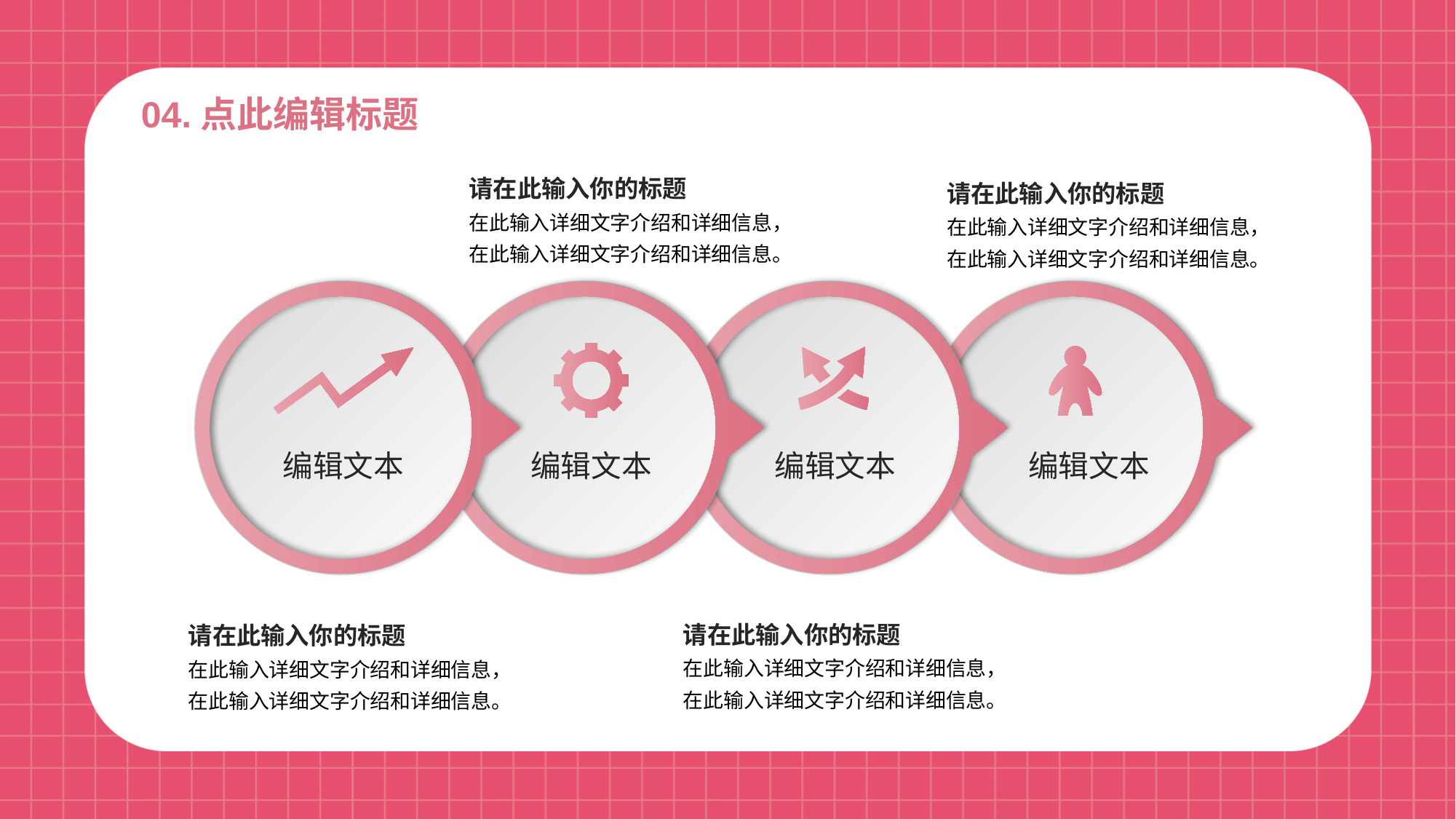

04.点此编辑标题
请在此输入你的标题
在此输入详细文字介绍和详细信息，在此输入详细文字介绍和详细信息。
请在此输入你的标题
在此输入详细文字介绍和详细信息，在此输入详细文字介绍和详细信息。

编辑文本

编辑文本

编辑文本

编辑文本
请在此输入你的标题
在此输入详细文字介绍和详细信息，在此输入详细文字介绍和详细信息。
请在此输入你的标题
在此输入详细文字介绍和详细信息，在此输入详细文字介绍和详细信息。